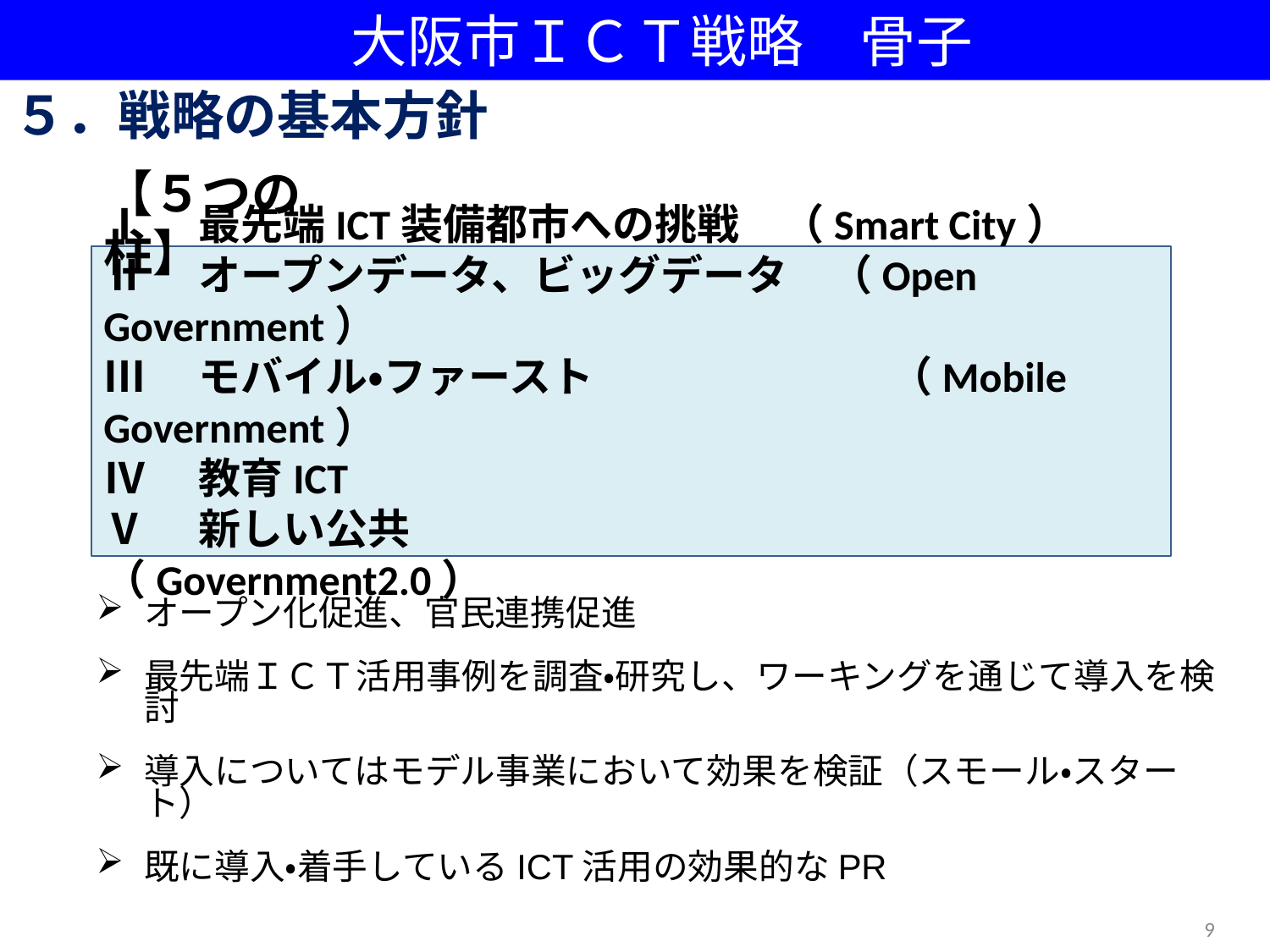

大阪市ＩＣＴ戦略　骨子
５．戦略の基本方針

【５つの柱】
Ⅰ　最先端ICT装備都市への挑戦　（Smart City）
Ⅱ　オープンデータ、ビッグデータ　（Open Government）
Ⅲ　モバイル・ファースト　　　　　　　（Mobile Government）
Ⅳ　教育ICT
Ⅴ　新しい公共　　　　　　　　　　　　 （Government2.0）
オープン化促進、官民連携促進

最先端ＩＣＴ活用事例を調査・研究し、ワーキングを通じて導入を検討

導入についてはモデル事業において効果を検証（スモール・スタート）

既に導入・着手しているICT活用の効果的なPR
9